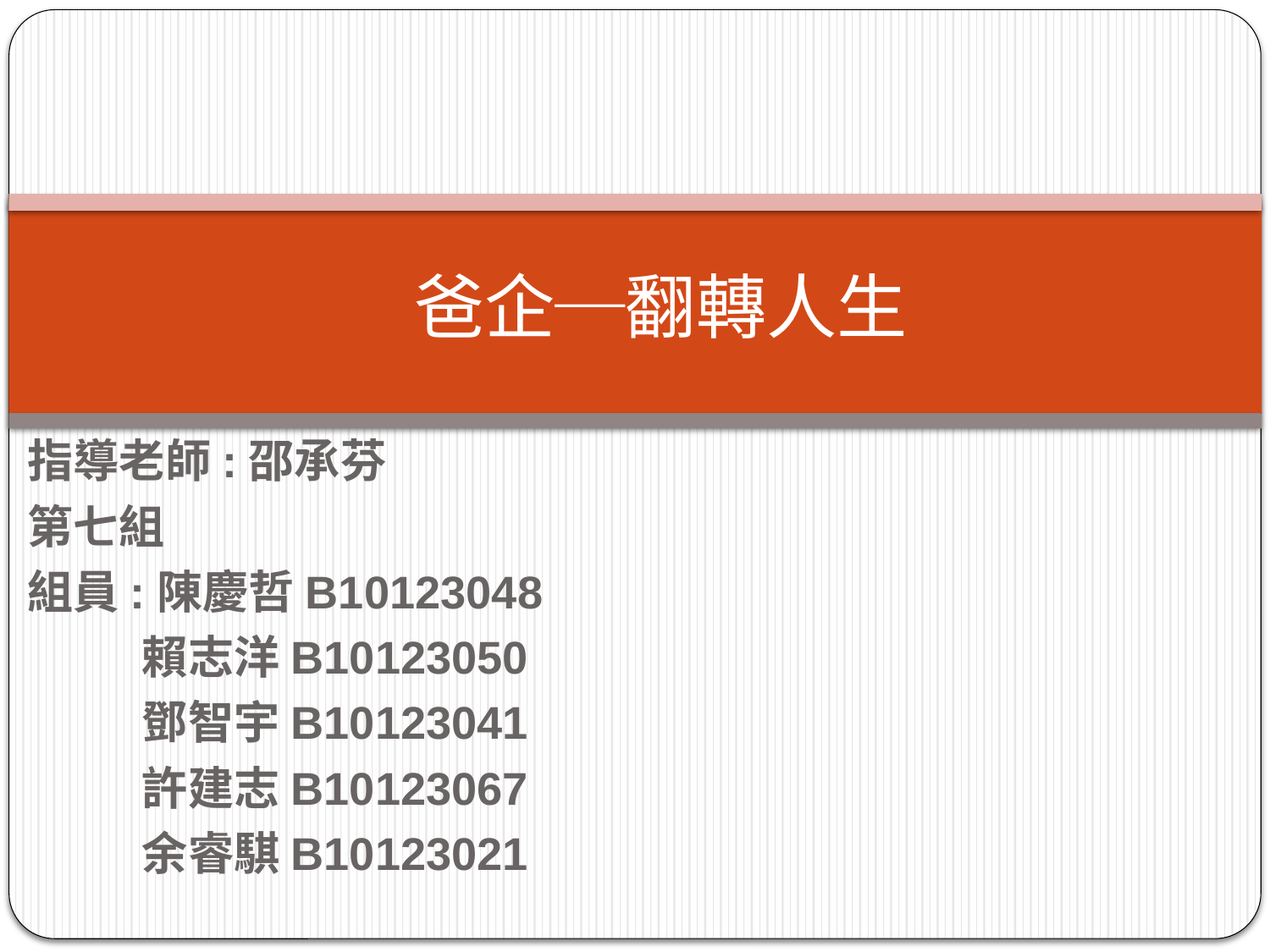

# 爸企─翻轉人生
指導老師:邵承芬
第七組
組員:陳慶哲B10123048
          賴志洋B10123050
          鄧智宇B10123041
          許建志B10123067
          余睿騏B10123021